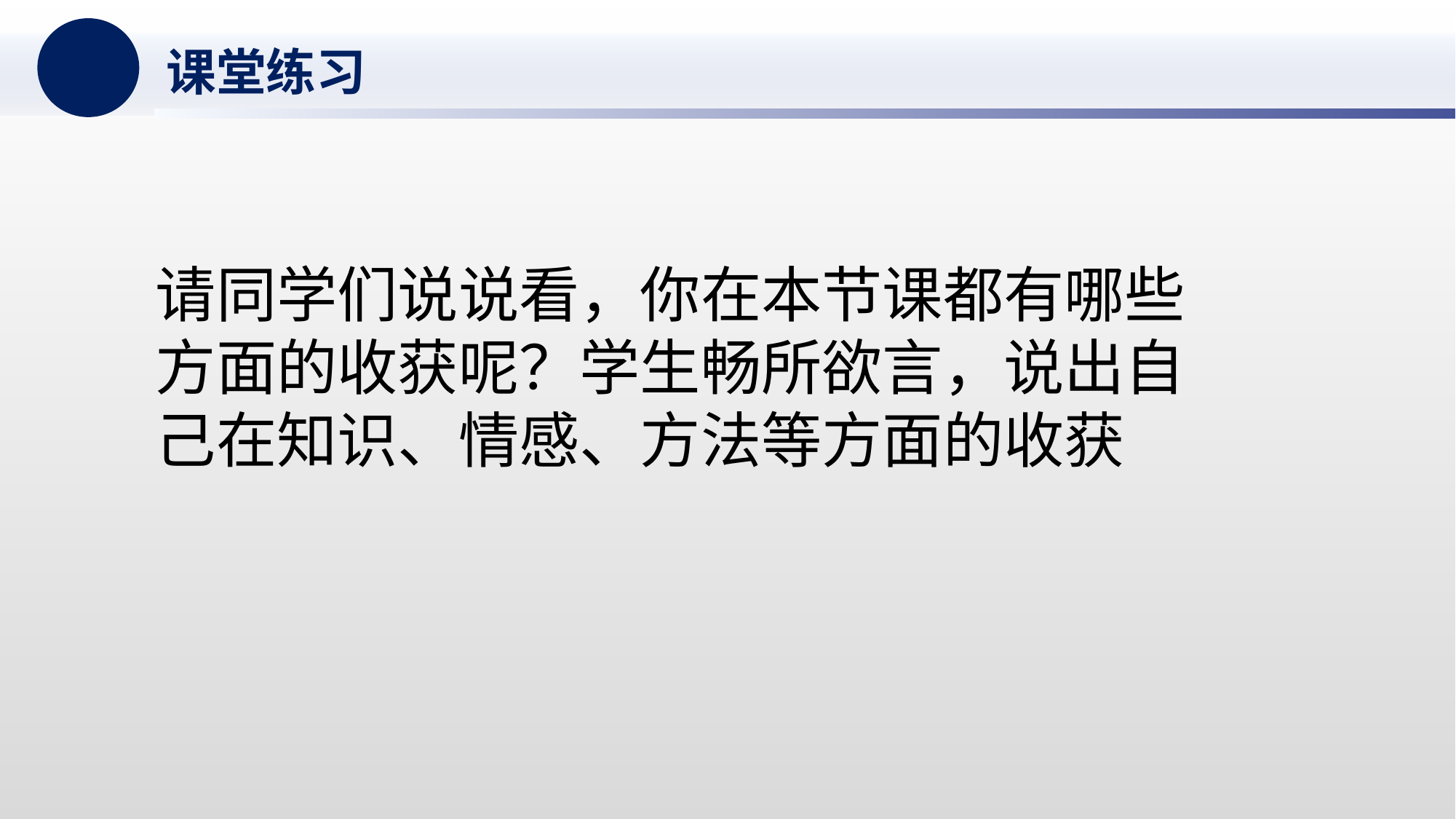

课堂练习

请同学们说说看，你在本节课都有哪些方面的收获呢？学生畅所欲言，说出自己在知识、情感、方法等方面的收获